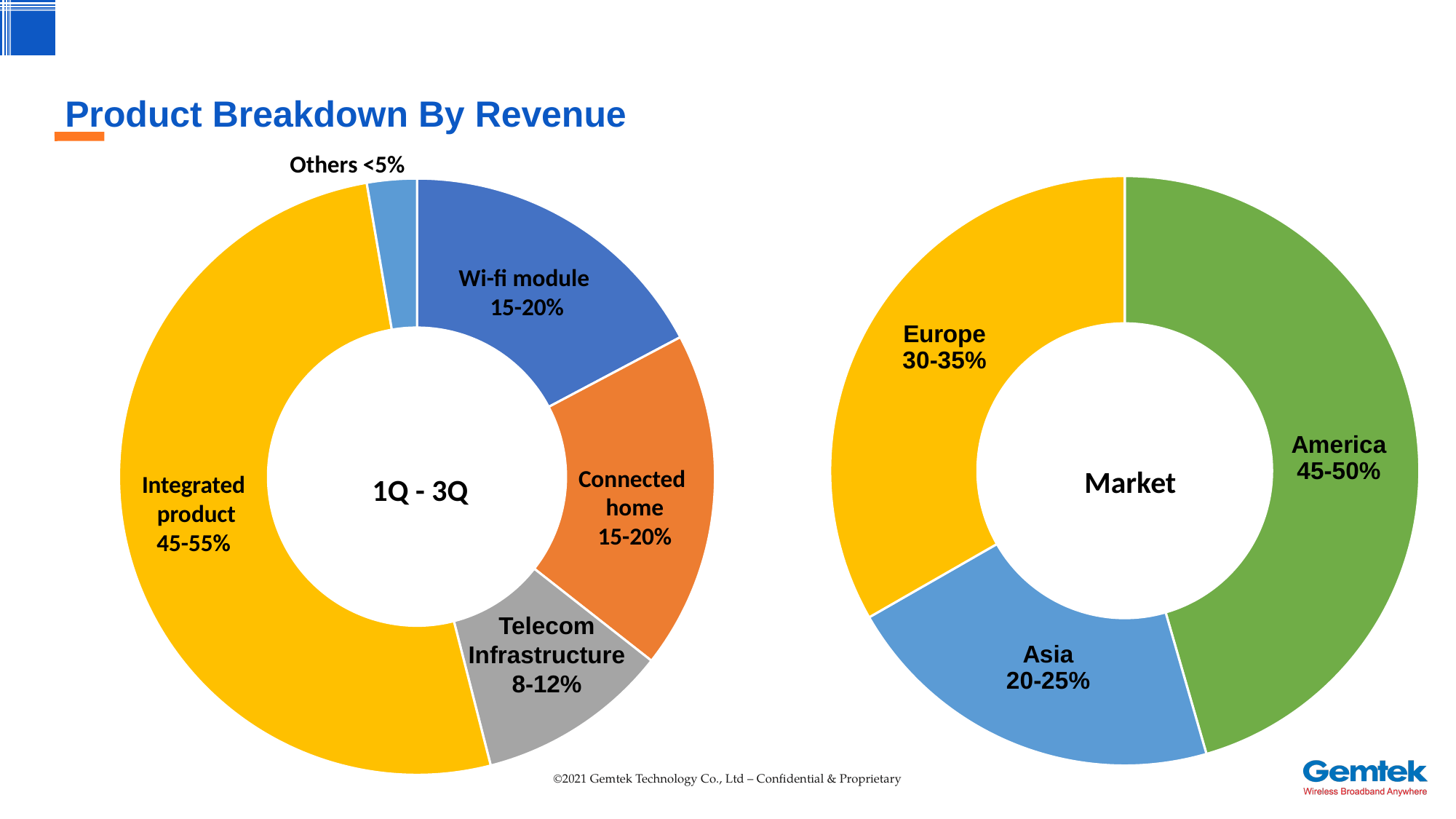

# Product Breakdown By Revenue

### Chart

| Category | 銷售 |
|---|---|
| America | 45.52 |
| Asia | 21.19 |
| Europe | 33.28 |
Others <5%

### Chart

| Category |  |
|---|---|
| wi-fi moduel | 0.1718258203 |
| connected home | 0.1826470732 |
| telecome infrastructure | 0.1038753878 |
| integrated product | 0.5107988762 |
| cloud & others | 0.02690110754 |
Wi-fi module
15-20%
Connected
home
15-20%
Market
Integrated
product
45-55%
1Q - 3Q
Telecom
Infrastructure
8-12%